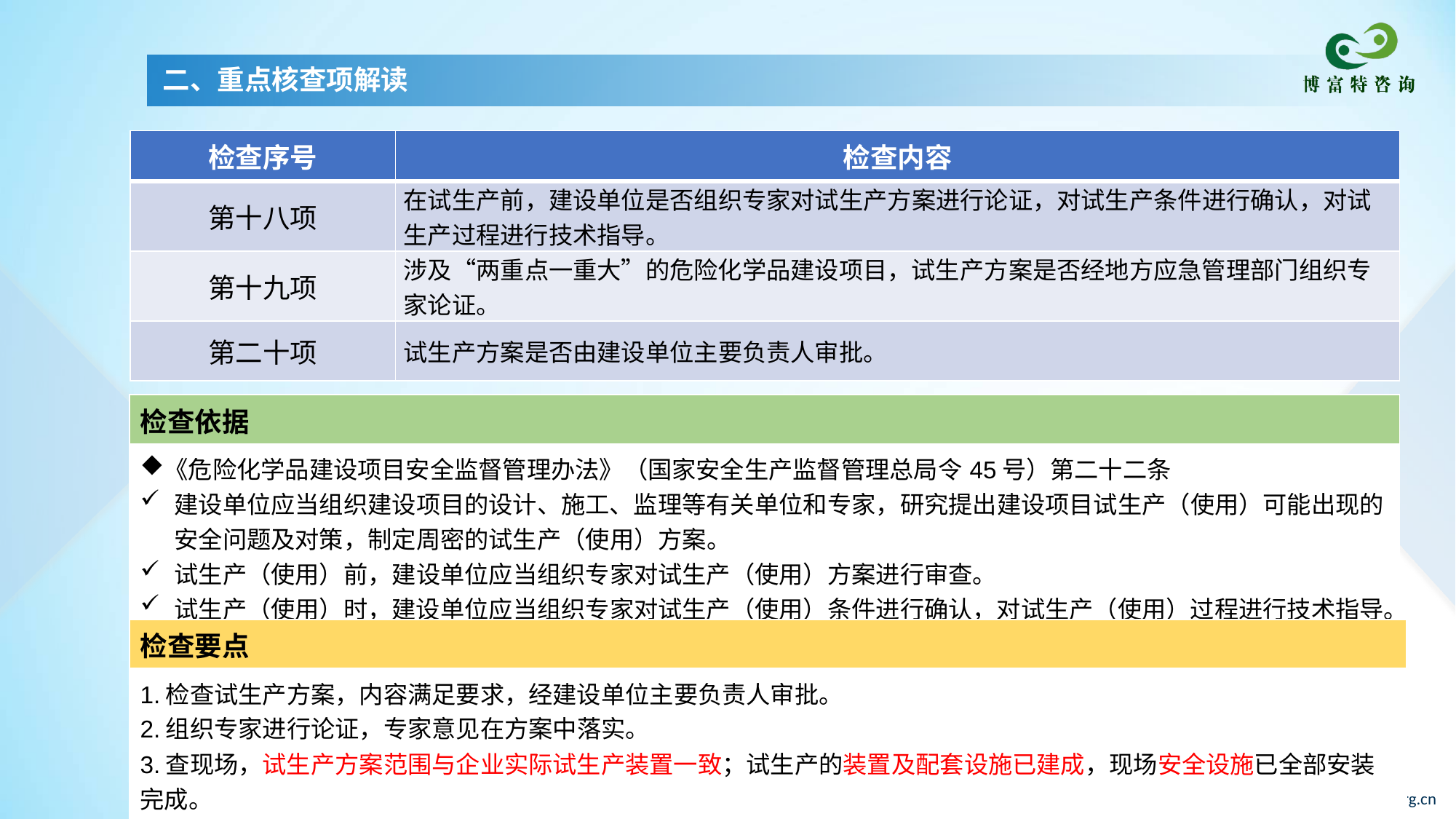

二、重点核查项解读

| 检查序号 | 检查内容 |
| --- | --- |
| 第十八项 | 在试生产前，建设单位是否组织专家对试生产方案进行论证，对试生产条件进行确认，对试生产过程进行技术指导。 |
| 第十九项 | 涉及“两重点一重大”的危险化学品建设项目，试生产方案是否经地方应急管理部门组织专家论证。 |
| 第二十项 | 试生产方案是否由建设单位主要负责人审批。 |
| 检查依据 |
| --- |
| 《危险化学品建设项目安全监督管理办法》（国家安全生产监督管理总局令45号）第二十二条 建设单位应当组织建设项目的设计、施工、监理等有关单位和专家，研究提出建设项目试生产（使用）可能出现的安全问题及对策，制定周密的试生产（使用）方案。 试生产（使用）前，建设单位应当组织专家对试生产（使用）方案进行审查。 试生产（使用）时，建设单位应当组织专家对试生产（使用）条件进行确认，对试生产（使用）过程进行技术指导。 |
| 检查要点 |
| --- |
| 1.检查试生产方案，内容满足要求，经建设单位主要负责人审批。 2.组织专家进行论证，专家意见在方案中落实。 3.查现场，试生产方案范围与企业实际试生产装置一致；试生产的装置及配套设施已建成，现场安全设施已全部安装完成。 |